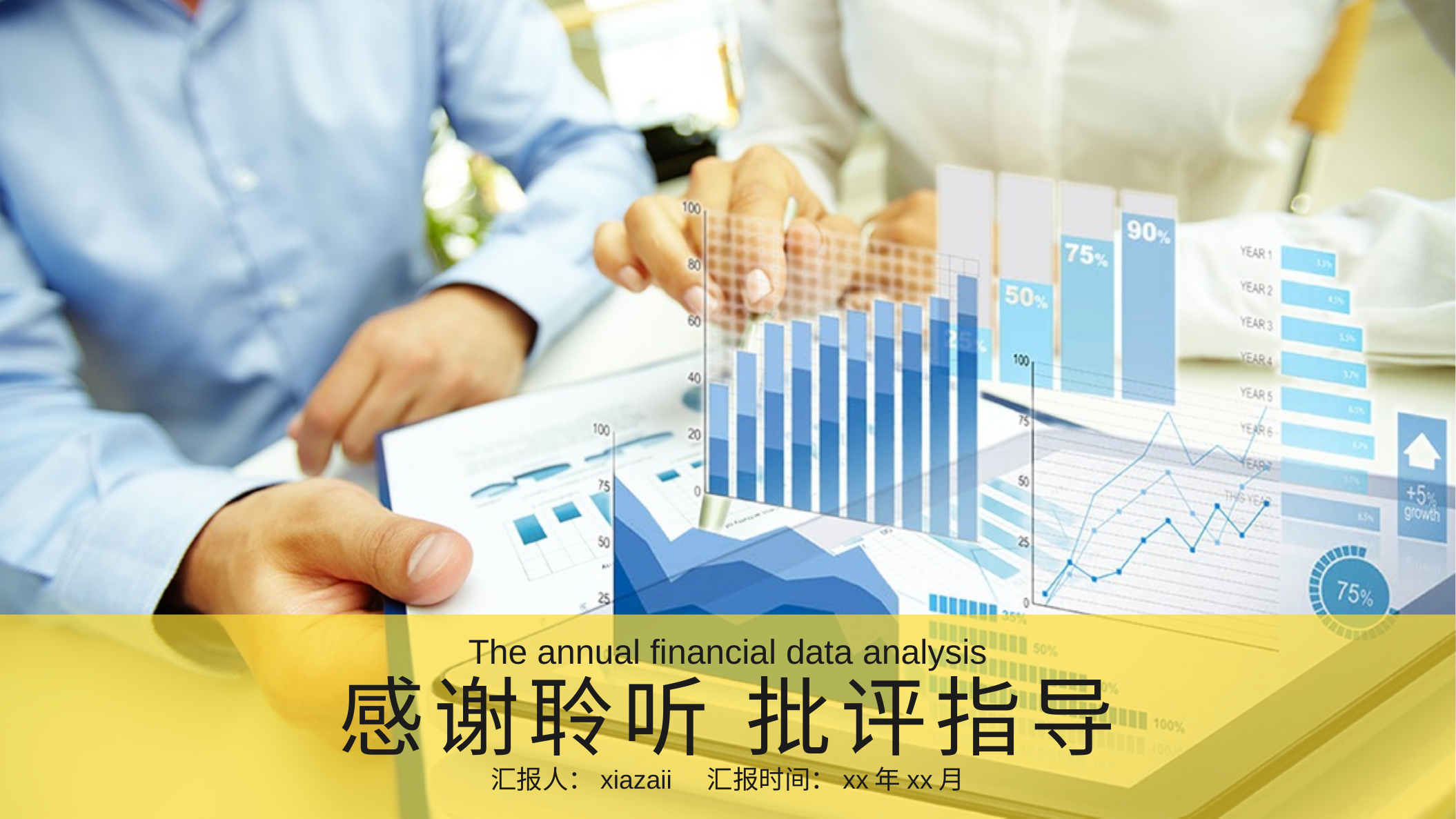

The annual financial data analysis
感谢聆听 批评指导
汇报人：xiazaii    汇报时间：xx年xx月